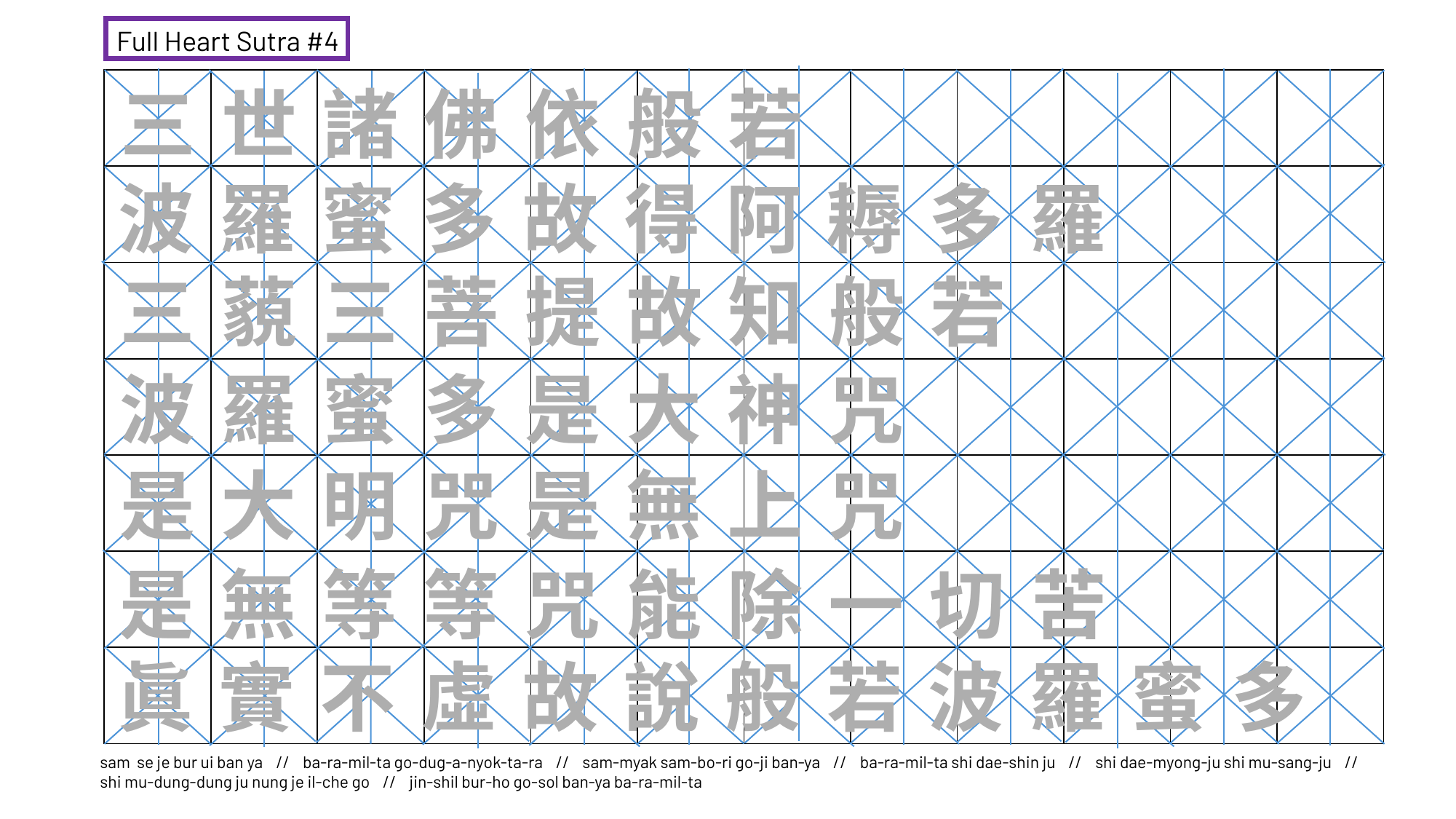

Full Heart Sutra #4

三 世 諸 佛 依 般 若
|  |  |  |  |  |  |  |  |  |  |  |  |
| --- | --- | --- | --- | --- | --- | --- | --- | --- | --- | --- | --- |
|  |  |  |  |  |  |  |  |  |  |  |  |
|  |  |  |  |  |  |  |  |  |  |  |  |
|  |  |  |  |  |  |  |  |  |  |  |  |
|  |  |  |  |  |  |  |  |  |  |  |  |
|  |  |  |  |  |  |  |  |  |  |  |  |
|  |  |  |  |  |  |  |  |  |  |  |  |
波 羅 蜜 多 故 得 阿 耨 多 羅
三 藐 三 菩 提 故 知 般 若
波 羅 蜜 多 是 大 神 咒
是 大 明 咒 是 無 上 咒
是 無 等 等 咒 能 除 一 切 苦
眞 實 不 虛 故 說 般 若 波 羅 蜜 多
sam  se je bur ui ban ya    //    ba-ra-mil-ta go-dug-a-nyok-ta-ra    //    sam-myak sam-bo-ri go-ji ban-ya    //    ba-ra-mil-ta shi dae-shin ju    //    shi dae-myong-ju shi mu-sang-ju    //
shi mu-dung-dung ju nung je il-che go    //    jin-shil bur-ho go-sol ban-ya ba-ra-mil-ta